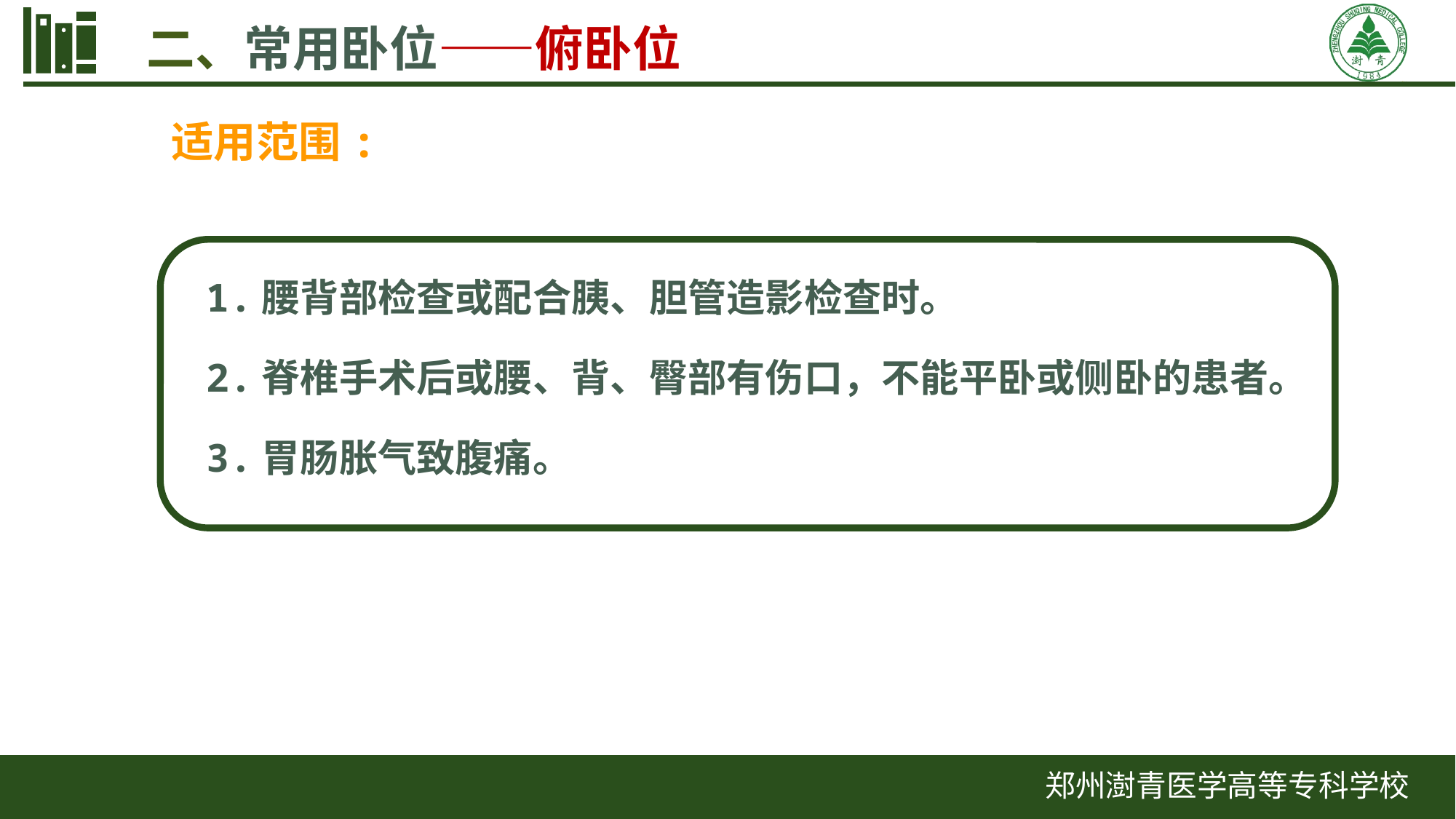

二、常用卧位——俯卧位
适用范围:

1.腰背部检查或配合胰、胆管造影检查时。
2.脊椎手术后或腰、背、臀部有伤口，不能平卧或侧卧的患者。
3.胃肠胀气致腹痛。